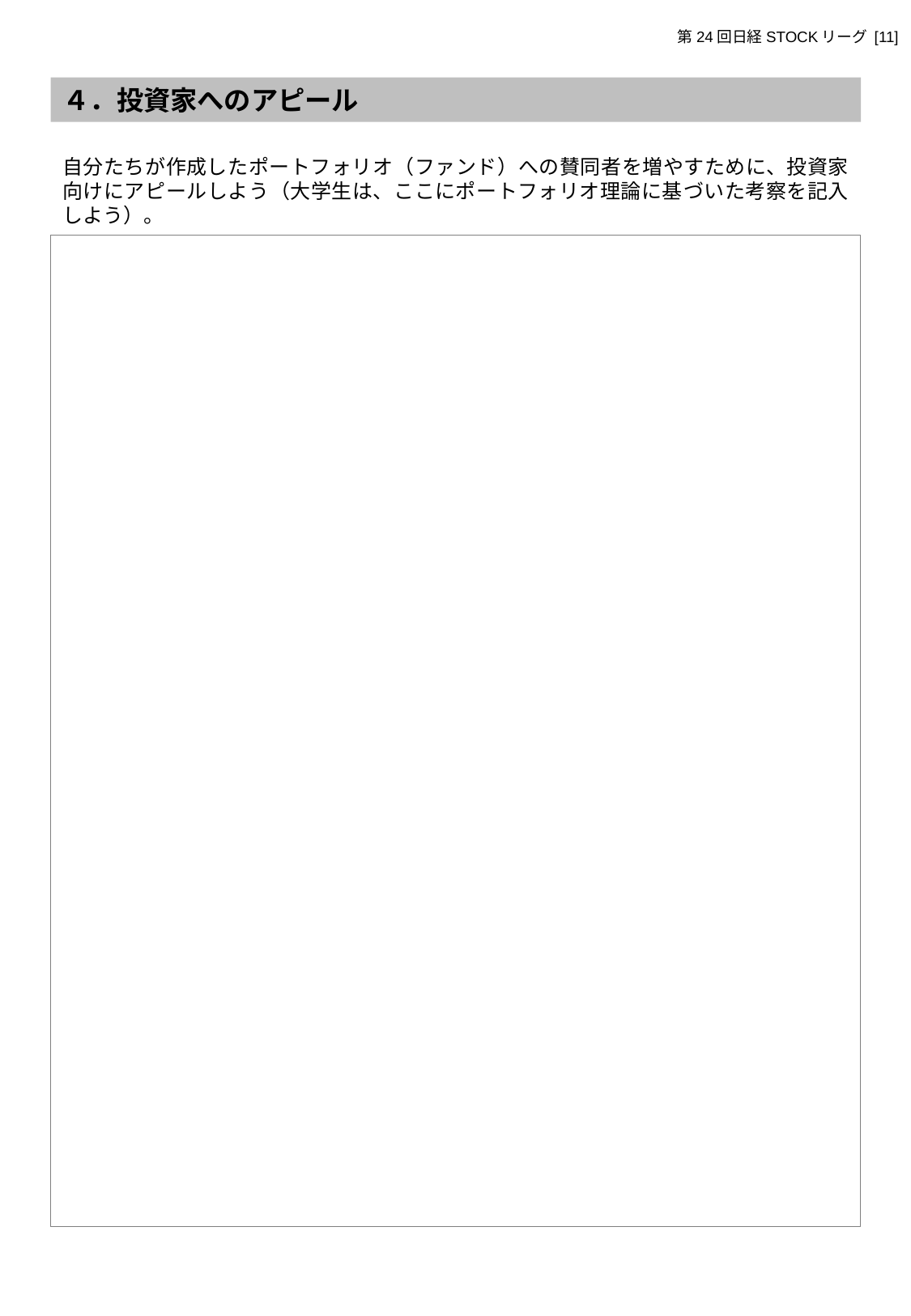

４．投資家へのアピール
自分たちが作成したポートフォリオ（ファンド）への賛同者を増やすために、投資家向けにアピールしよう（大学生は、ここにポートフォリオ理論に基づいた考察を記入しよう）。